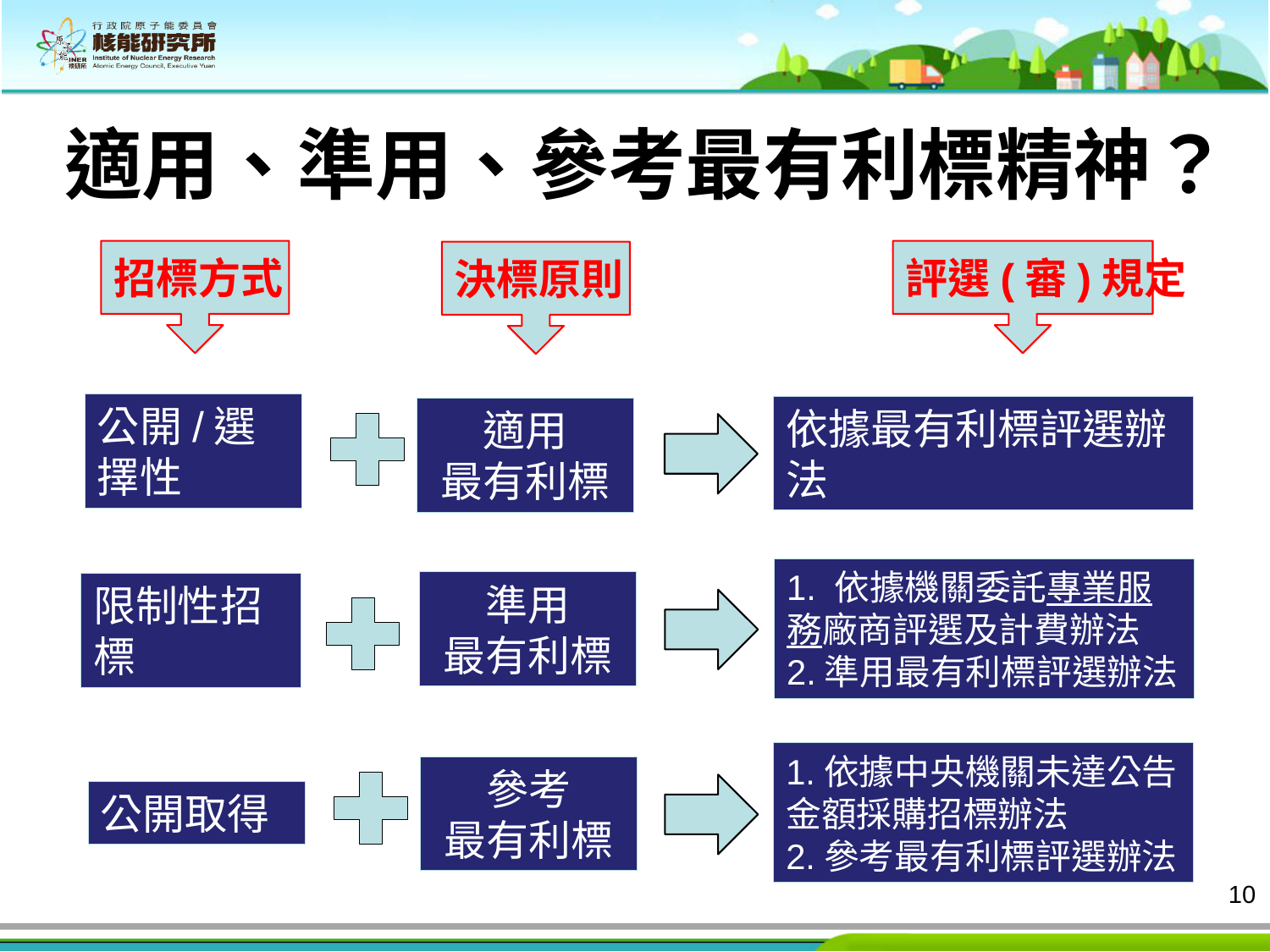

# 適用、準用、參考最有利標精神？
招標方式
評選(審)規定
決標原則
公開/選擇性
依據最有利標評選辦法
適用
最有利標

1. 依據機關委託專業服務廠商評選及計費辦法
2.準用最有利標評選辦法
準用
最有利標
限制性招標

1.依據中央機關未達公告金額採購招標辦法
2.參考最有利標評選辦法
參考
最有利標

公開取得

10